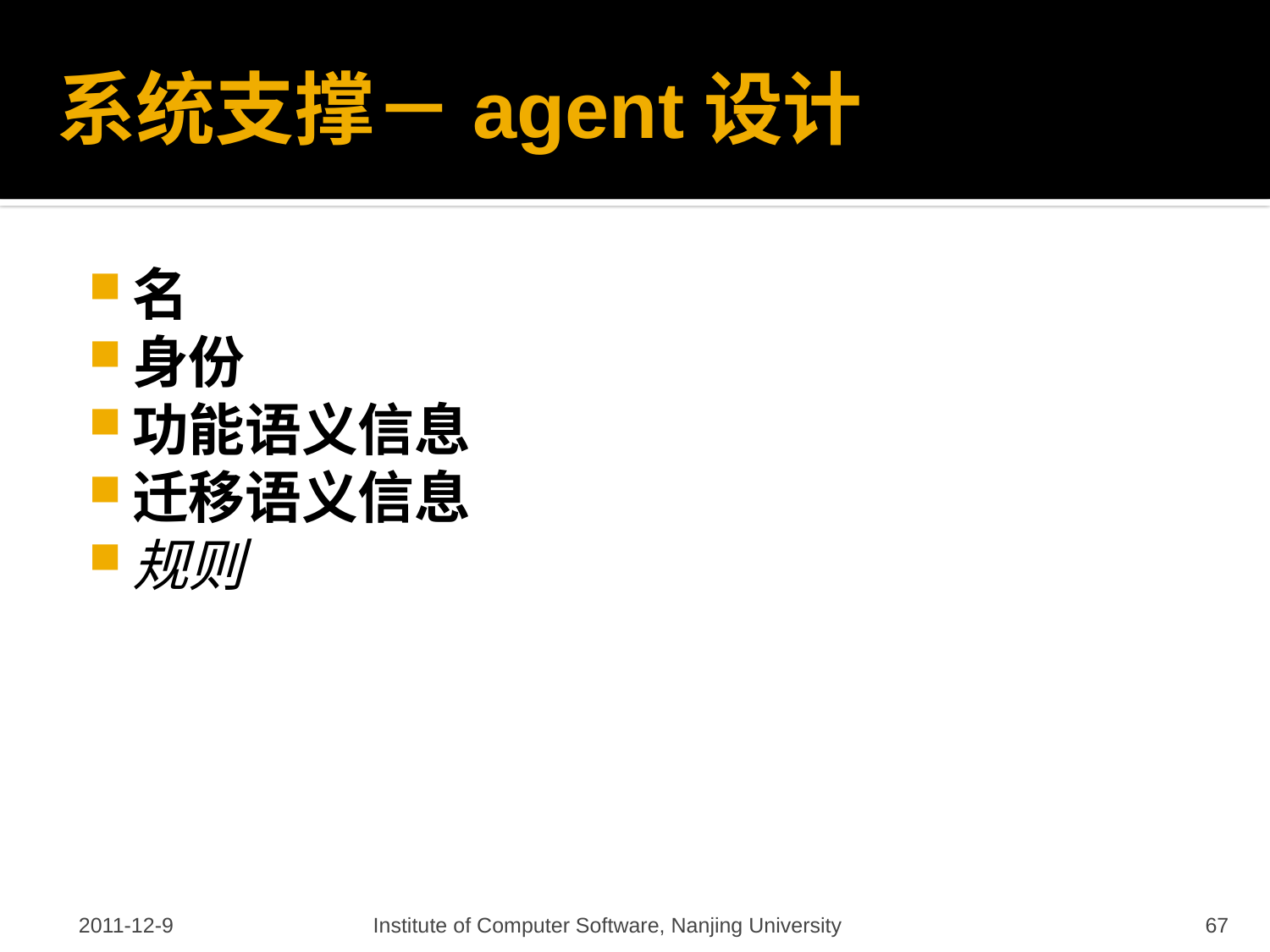

# 系统支撑－agent设计
名
身份
功能语义信息
迁移语义信息
规则

2011-12-9
Institute of Computer Software, Nanjing University
67